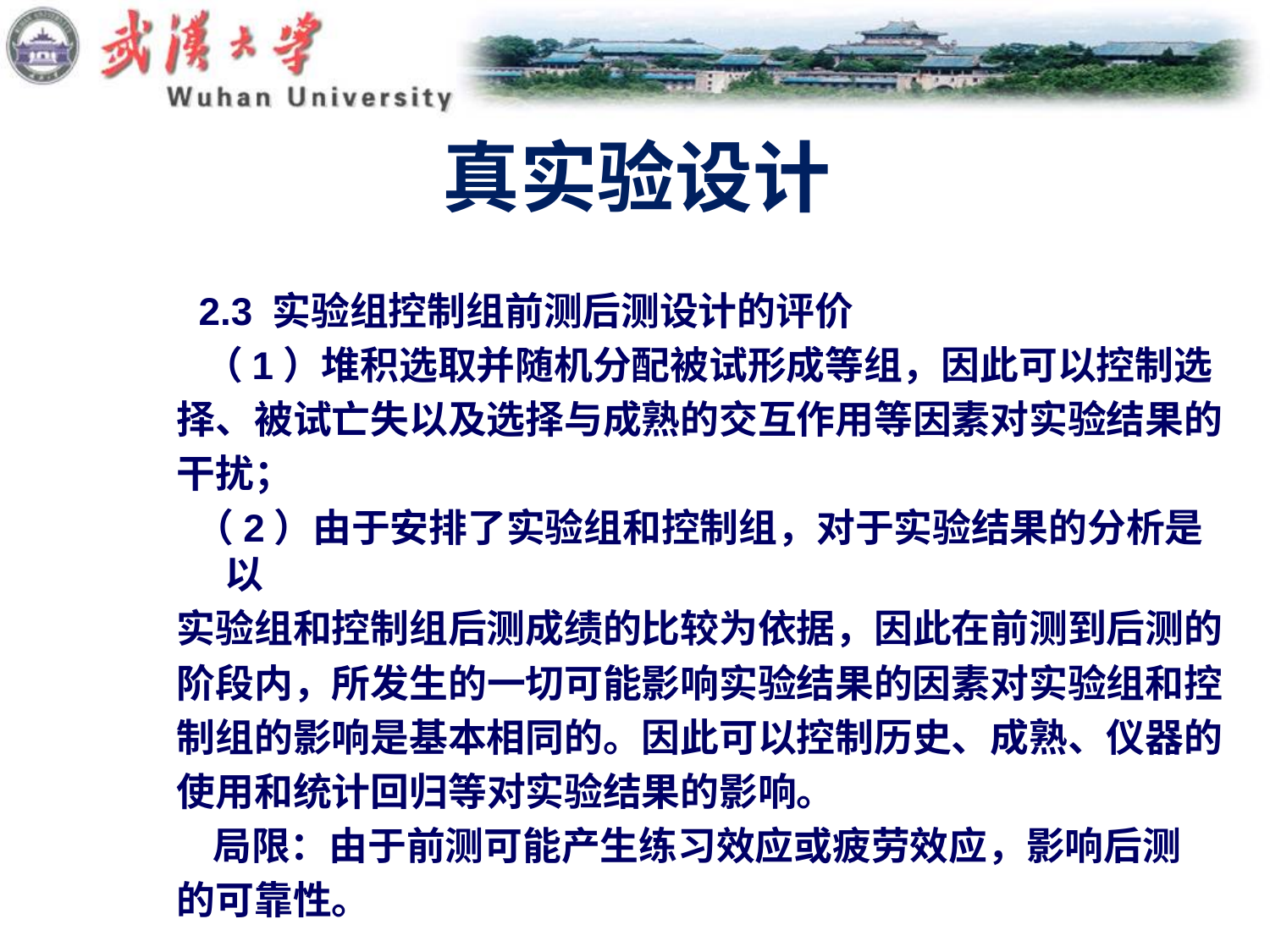

# 真实验设计
  2.3 实验组控制组前测后测设计的评价
  （1）堆积选取并随机分配被试形成等组，因此可以控制选
择、被试亡失以及选择与成熟的交互作用等因素对实验结果的
干扰；
 （2）由于安排了实验组和控制组，对于实验结果的分析是以
实验组和控制组后测成绩的比较为依据，因此在前测到后测的
阶段内，所发生的一切可能影响实验结果的因素对实验组和控
制组的影响是基本相同的。因此可以控制历史、成熟、仪器的
使用和统计回归等对实验结果的影响。
   局限：由于前测可能产生练习效应或疲劳效应，影响后测
的可靠性。